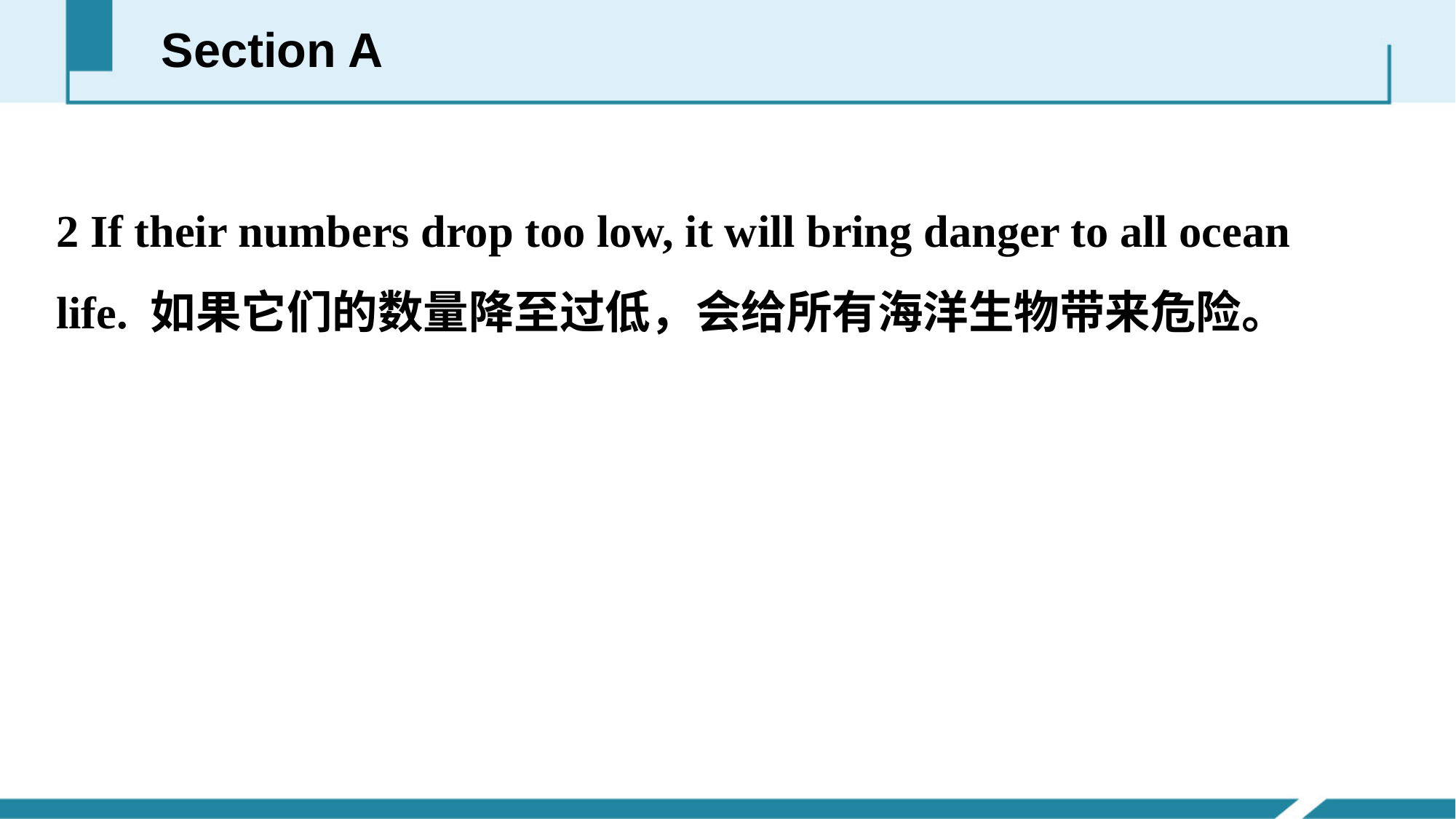

Section A
2 If their numbers drop too low, it will bring danger to all ocean life. 如果它们的数量降至过低，会给所有海洋生物带来危险。